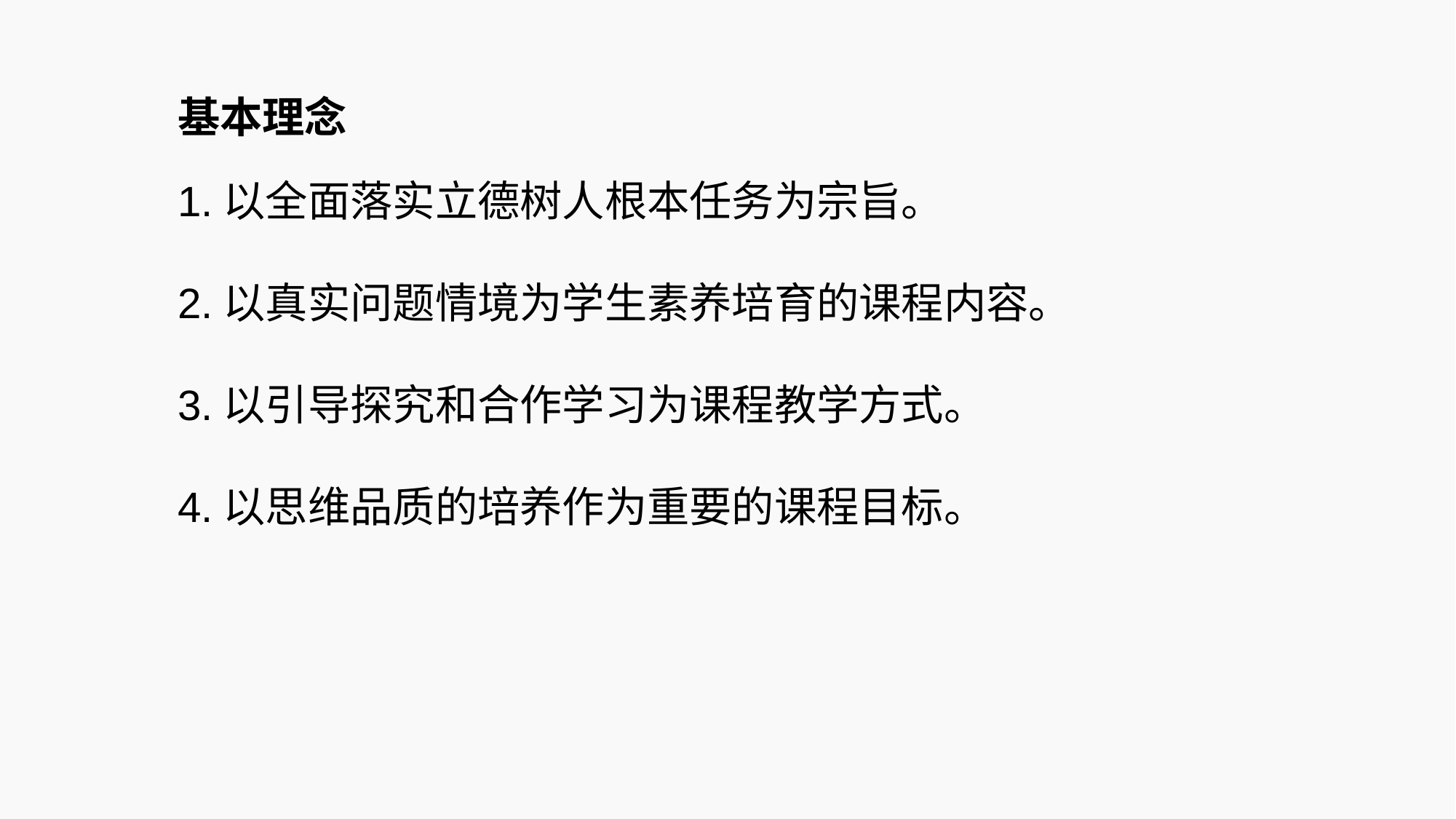

基本理念

1.以全面落实立德树人根本任务为宗旨。

2.以真实问题情境为学生素养培育的课程内容。

3.以引导探究和合作学习为课程教学方式。

4.以思维品质的培养作为重要的课程目标。